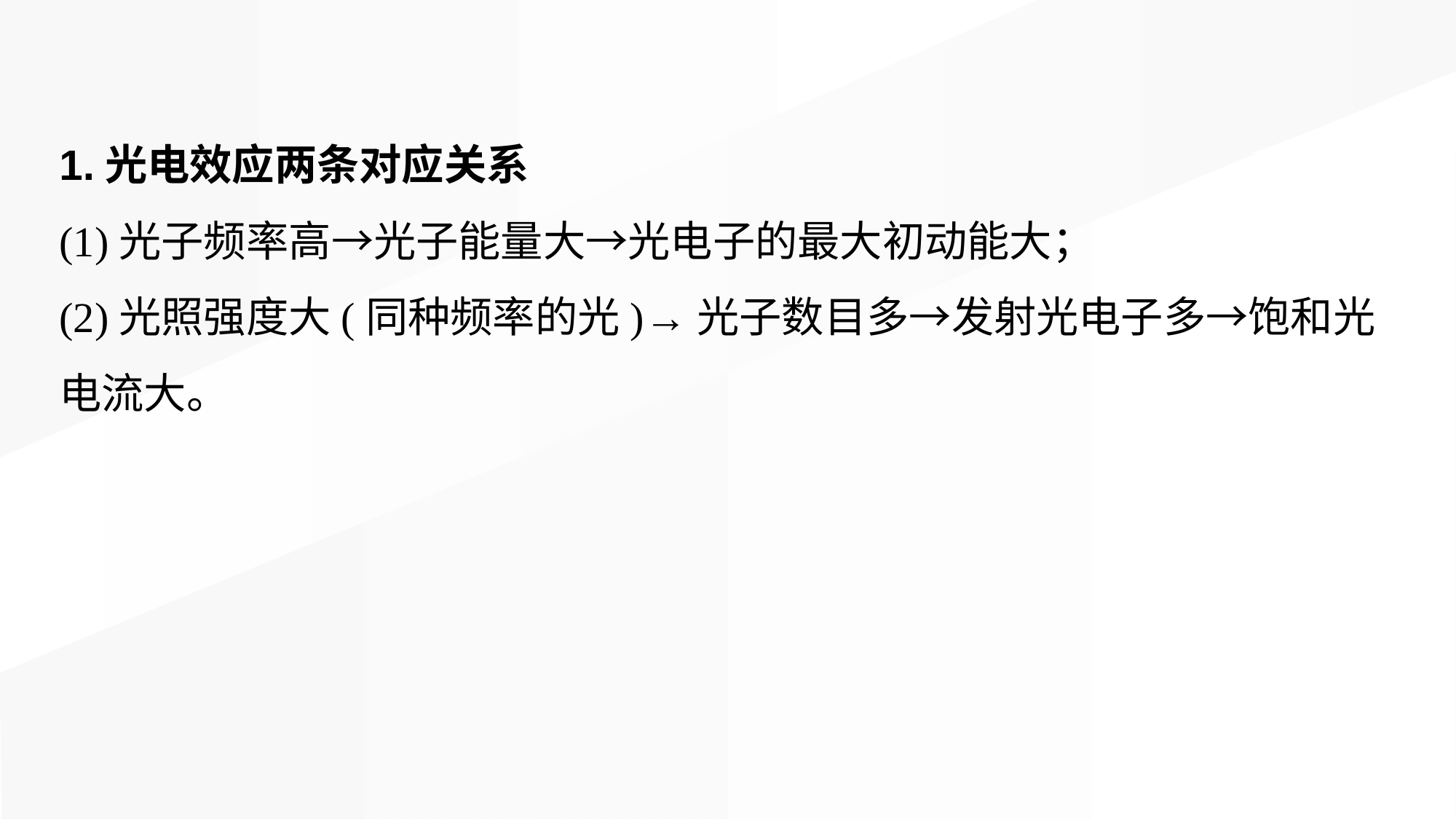

1.光电效应两条对应关系
(1)光子频率高→光子能量大→光电子的最大初动能大；
(2)光照强度大(同种频率的光)→光子数目多→发射光电子多→饱和光电流大。